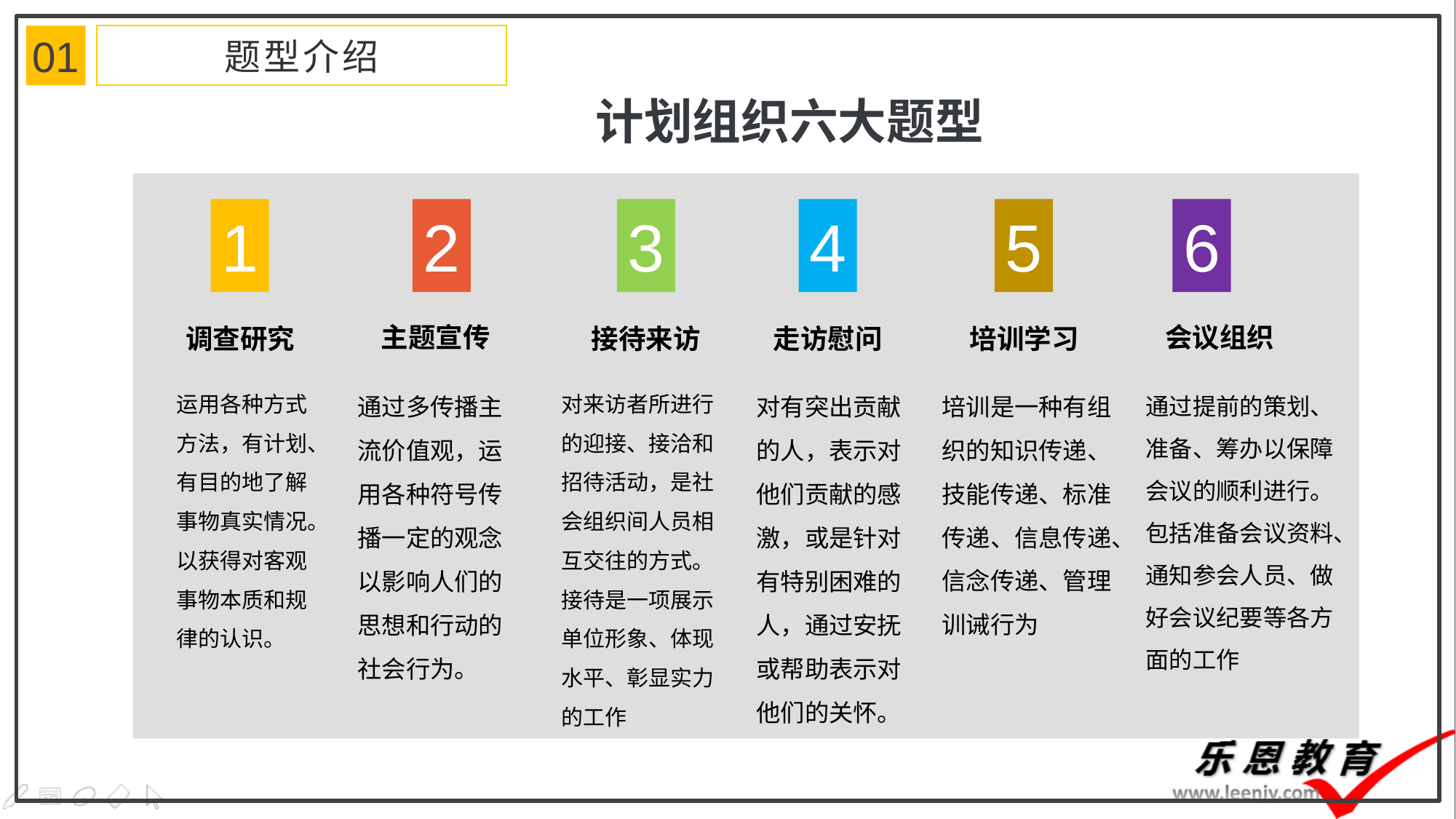

01
题型介绍
计划组织六大题型

1
2
3
4
5
6
主题宣传
会议组织
调查研究
接待来访
走访慰问
培训学习
运用各种方式方法，有计划、有目的地了解事物真实情况。以获得对客观事物本质和规律的认识。
通过多传播主流价值观，运用各种符号传播一定的观念以影响人们的思想和行动的社会行为。
对来访者所进行的迎接、接洽和招待活动，是社会组织间人员相互交往的方式。接待是一项展示单位形象、体现水平、彰显实力的工作
对有突出贡献的人，表示对他们贡献的感激，或是针对有特别困难的人，通过安抚或帮助表示对他们的关怀。
培训是一种有组织的知识传递、技能传递、标准传递、信息传递、信念传递、管理训诫行为
通过提前的策划、准备、筹办以保障会议的顺利进行。包括准备会议资料、通知参会人员、做好会议纪要等各方面的工作